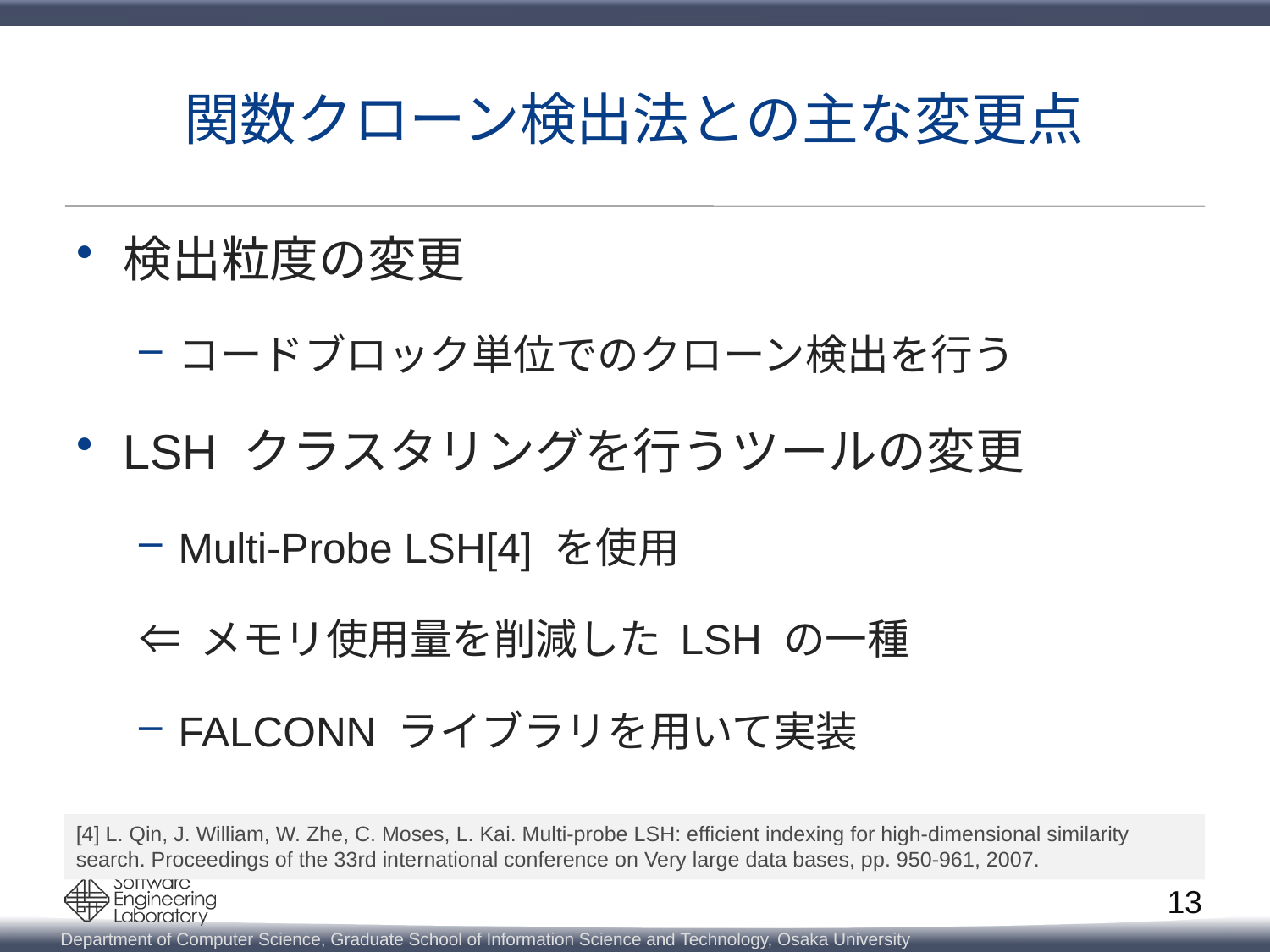

# 関数クローン検出法との主な変更点
検出粒度の変更
コードブロック単位でのクローン検出を行う
LSH クラスタリングを行うツールの変更
Multi-Probe LSH[4] を使用
	⇐ メモリ使用量を削減した LSH の一種
FALCONN ライブラリを用いて実装

[4] L. Qin, J. William, W. Zhe, C. Moses, L. Kai. Multi-probe LSH: efficient indexing for high-dimensional similarity search. Proceedings of the 33rd international conference on Very large data bases, pp. 950-961, 2007.
13